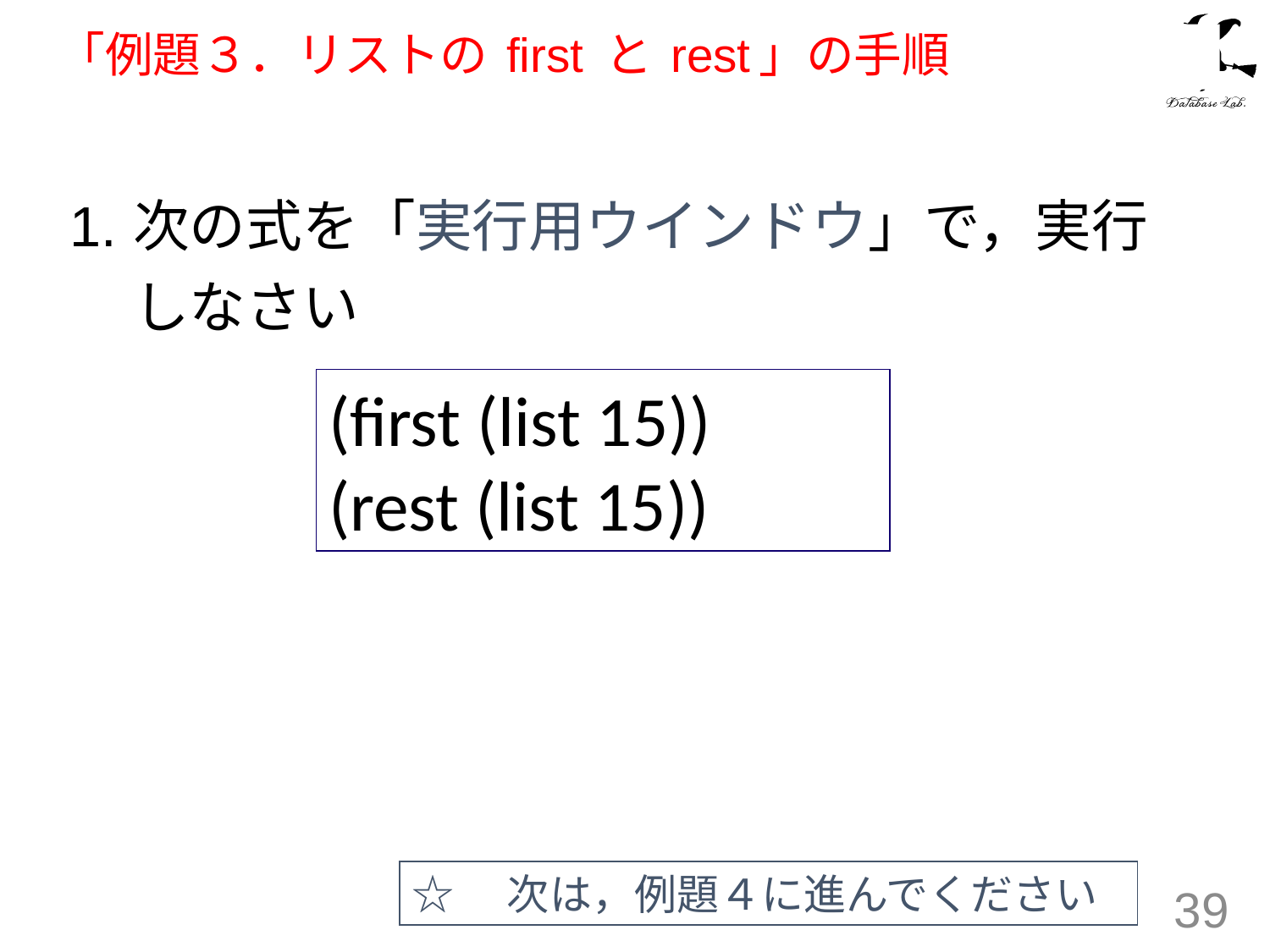

# 「例題３．リストの first と rest」の手順
次の式を「実行用ウインドウ」で，実行しなさい
(first (list 15))
(rest (list 15))
☆　次は，例題４に進んでください
39